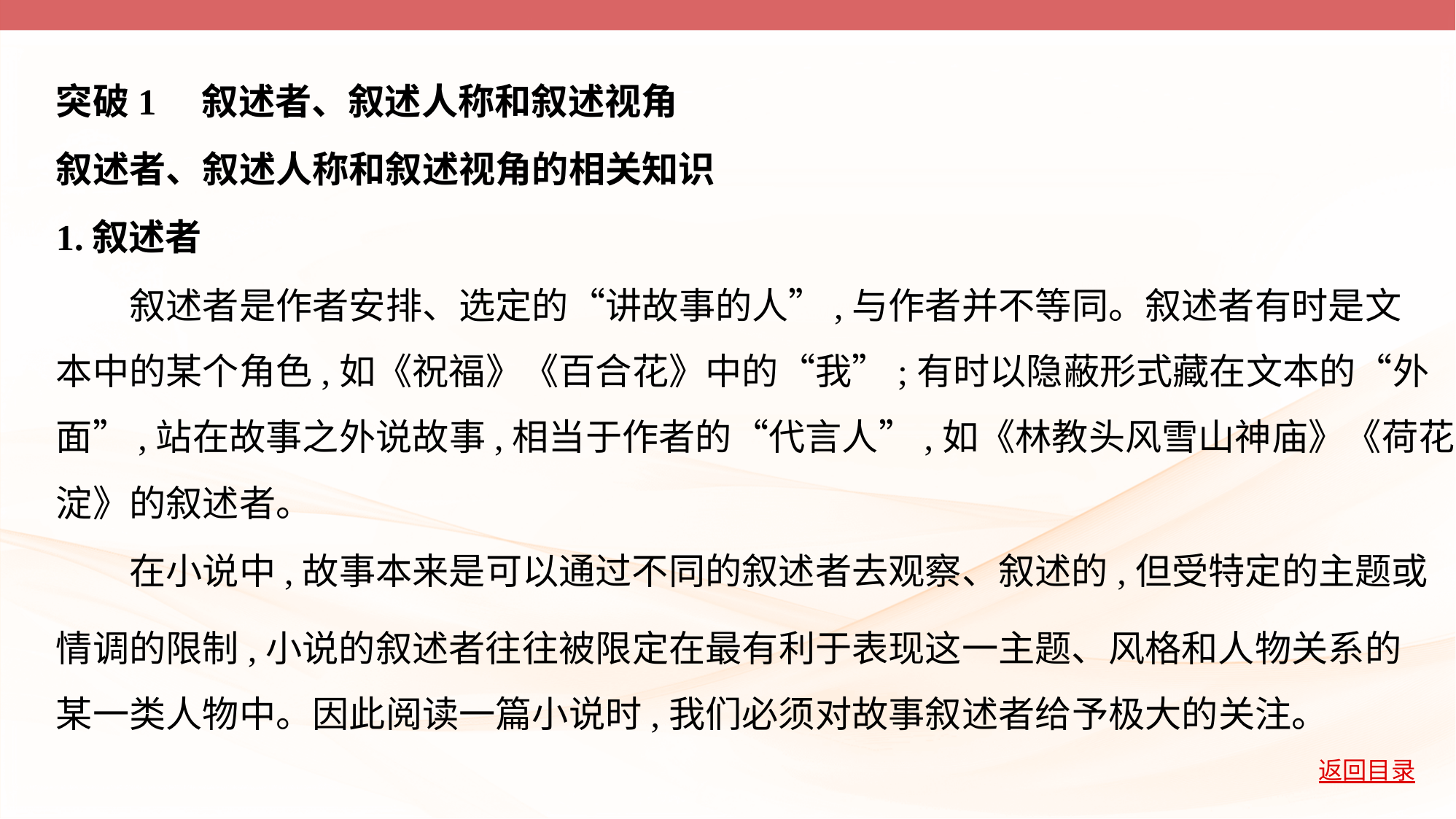

突破1　叙述者、叙述人称和叙述视角
叙述者、叙述人称和叙述视角的相关知识
1.叙述者
　　叙述者是作者安排、选定的“讲故事的人”,与作者并不等同。叙述者有时是文
本中的某个角色,如《祝福》《百合花》中的“我”;有时以隐蔽形式藏在文本的“外
面”,站在故事之外说故事,相当于作者的“代言人”,如《林教头风雪山神庙》《荷花
淀》的叙述者。
　　在小说中,故事本来是可以通过不同的叙述者去观察、叙述的,但受特定的主题或
情调的限制,小说的叙述者往往被限定在最有利于表现这一主题、风格和人物关系的
某一类人物中。因此阅读一篇小说时,我们必须对故事叙述者给予极大的关注。